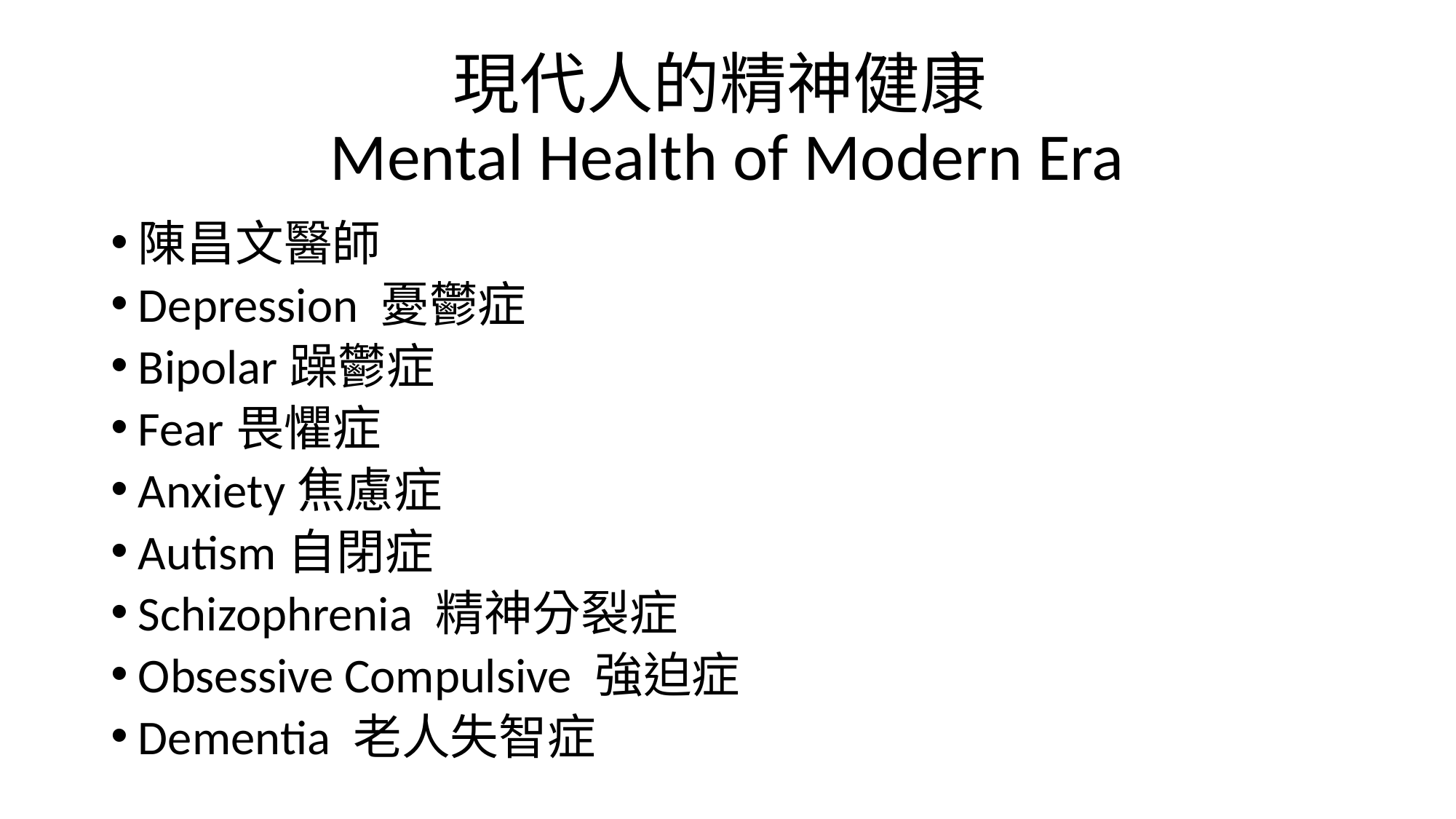

# 現代人的精神健康 Mental Health of Modern Era
陳昌文醫師
Depression 憂鬱症
Bipolar躁鬱症
Fear畏懼症
Anxiety焦慮症
Autism自閉症
Schizophrenia 精神分裂症
Obsessive Compulsive 強迫症
Dementia 老人失智症